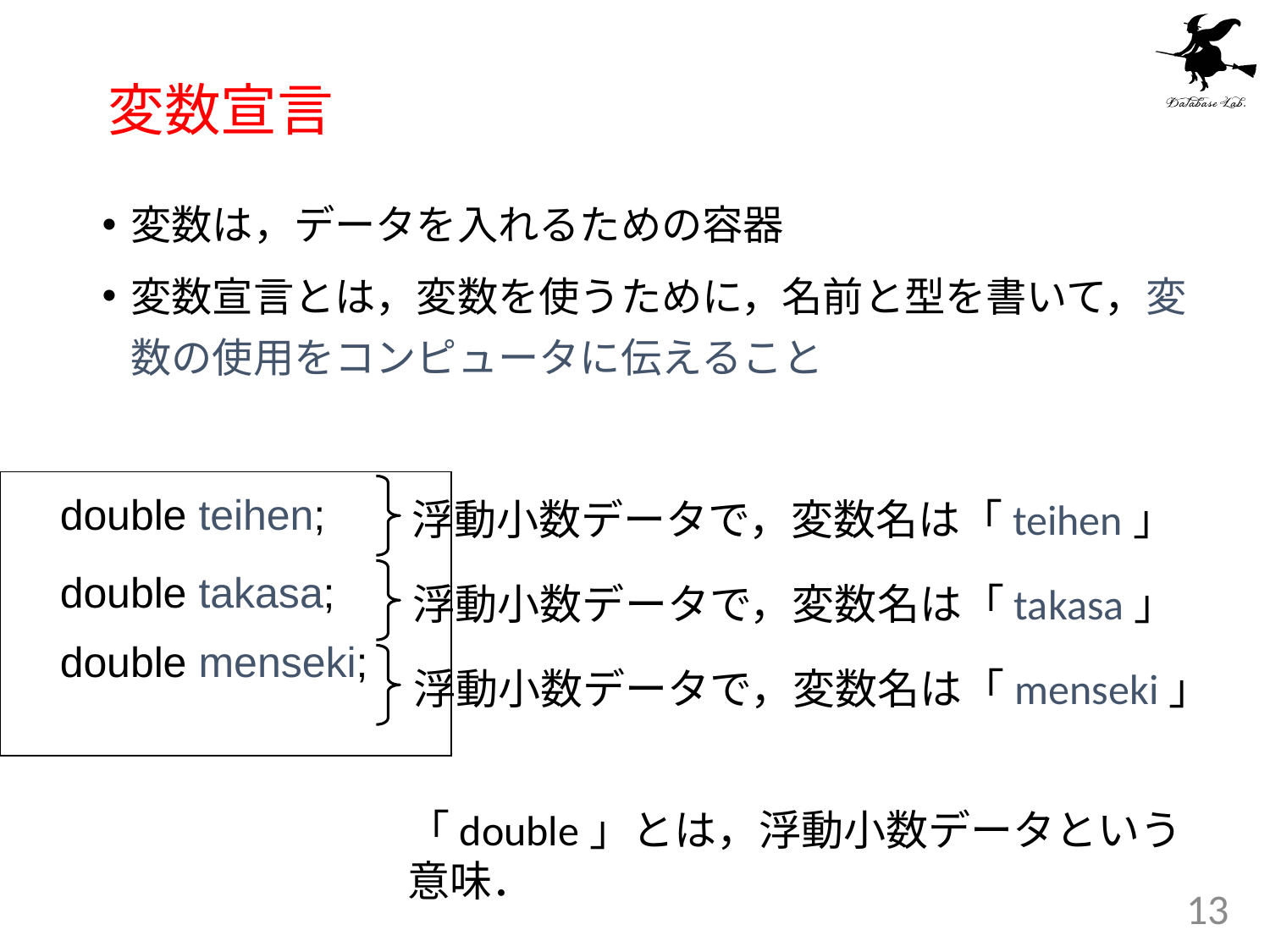

# 変数宣言
変数は，データを入れるための容器
変数宣言とは，変数を使うために，名前と型を書いて，変数の使用をコンピュータに伝えること

    double teihen;
    double takasa;
    double menseki;

浮動小数データで，変数名は「teihen」

浮動小数データで，変数名は「takasa」

浮動小数データで，変数名は「menseki」
「double」とは，浮動小数データという
意味．
13